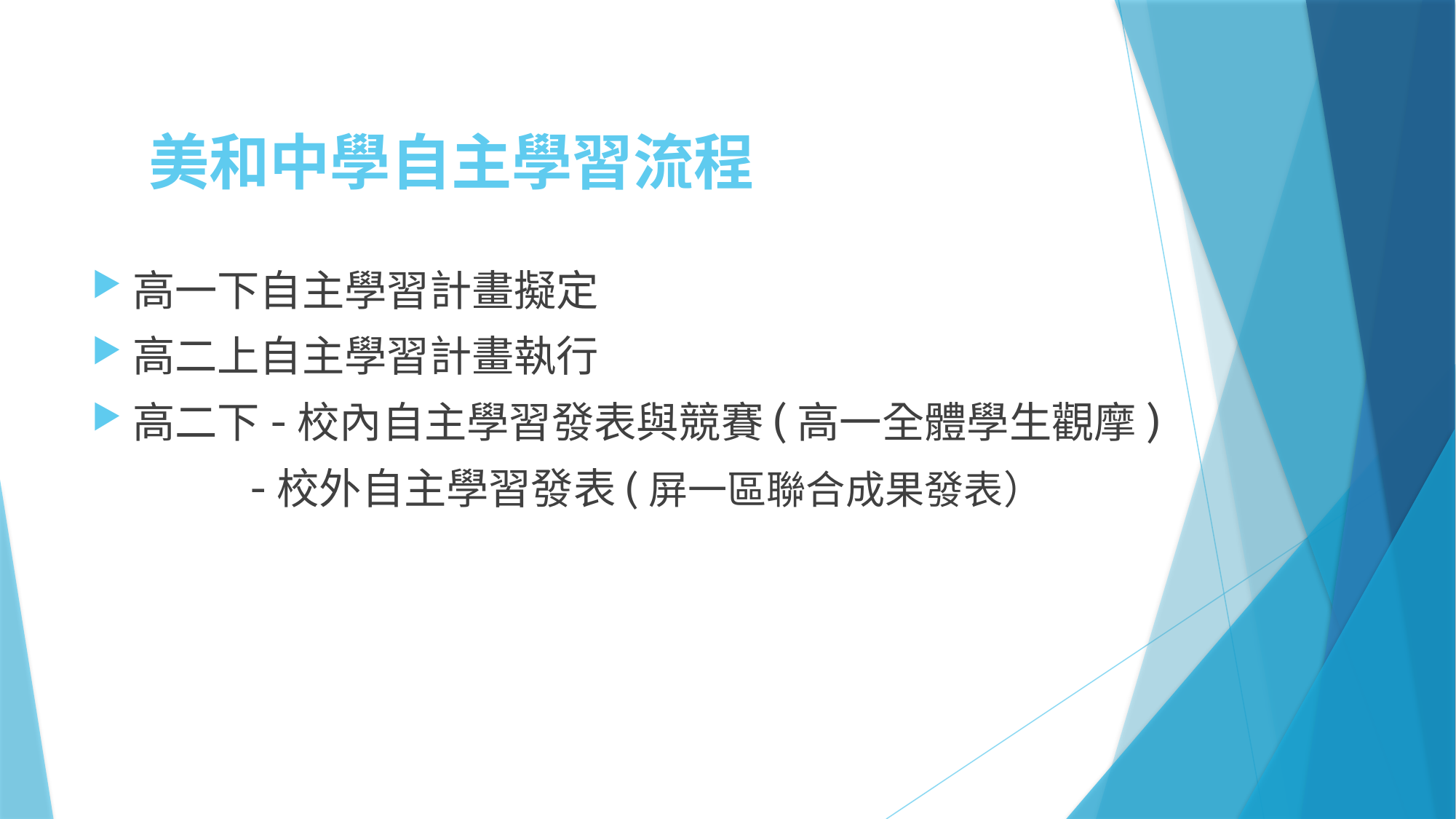

# 美和中學自主學習流程
高一下自主學習計畫擬定
高二上自主學習計畫執行
高二下-校內自主學習發表與競賽(高一全體學生觀摩)
              -校外自主學習發表(屏一區聯合成果發表）